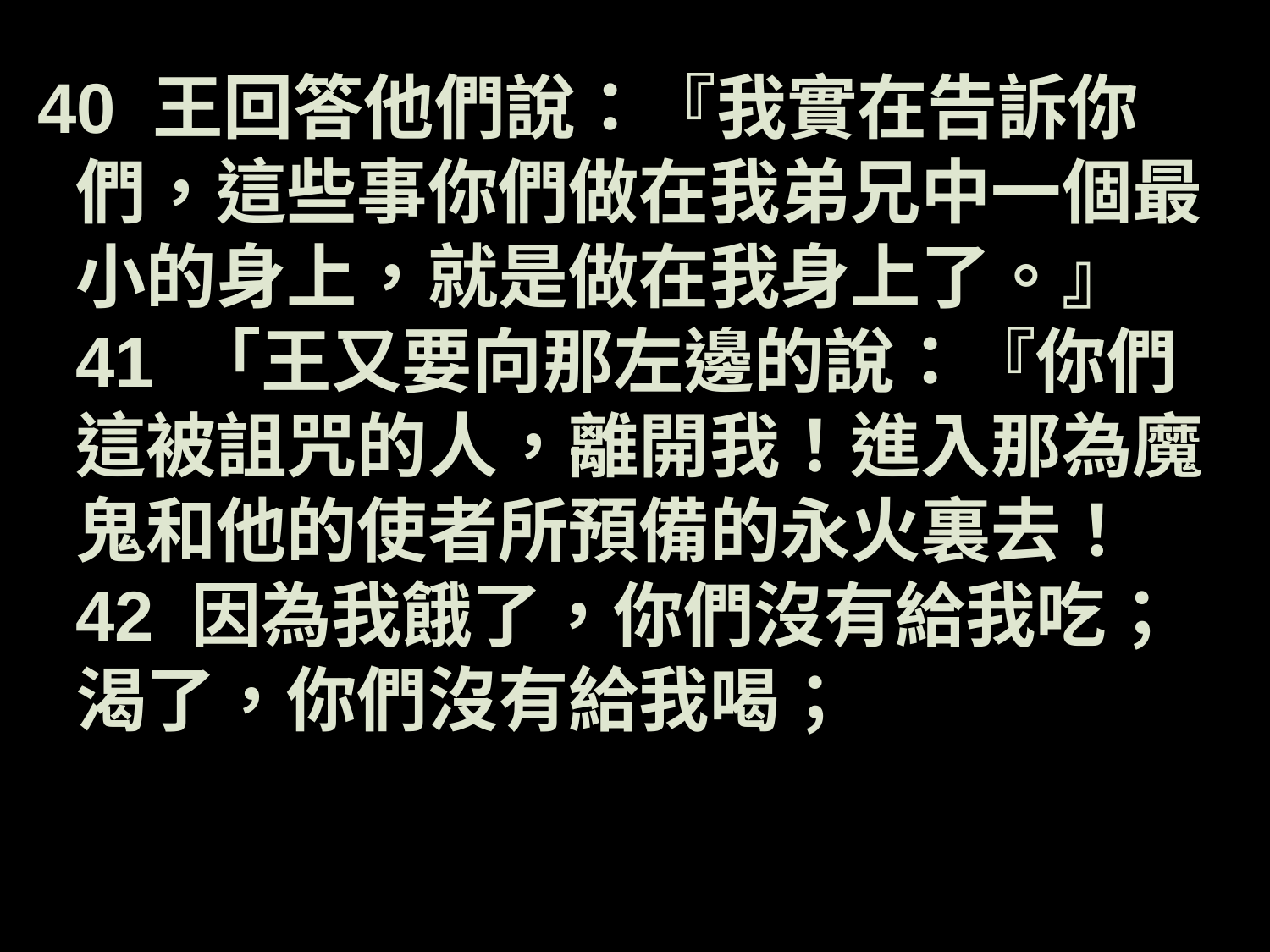

40 王回答他們說：『我實在告訴你們，這些事你們做在我弟兄中一個最小的身上，就是做在我身上了。』 41 「王又要向那左邊的說：『你們這被詛咒的人，離開我！進入那為魔鬼和他的使者所預備的永火裏去！ 42 因為我餓了，你們沒有給我吃；渴了，你們沒有給我喝；